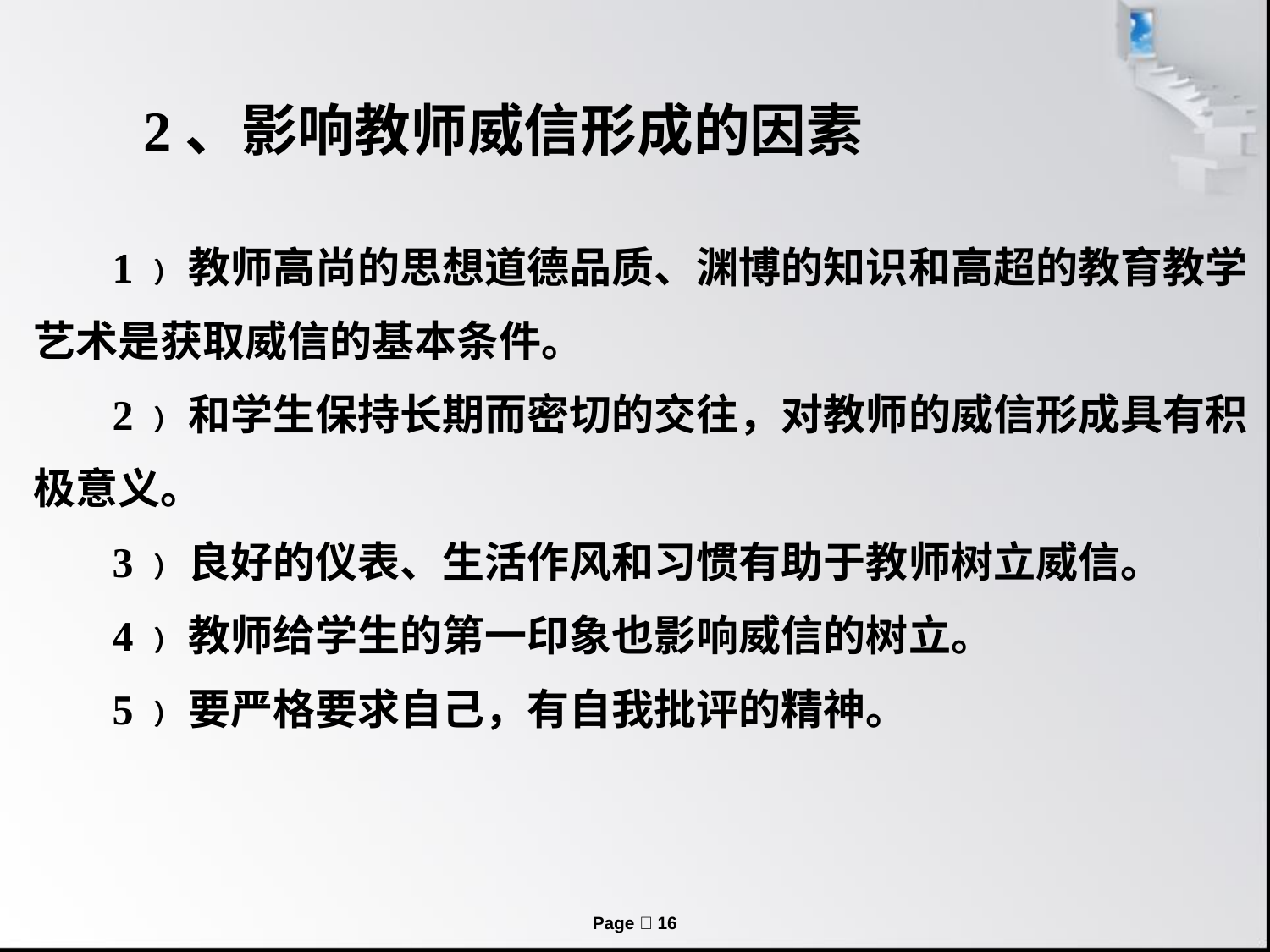

2、影响教师威信形成的因素
1 ） 教师高尚的思想道德品质、渊博的知识和高超的教育教学艺术是获取威信的基本条件。
2 ） 和学生保持长期而密切的交往，对教师的威信形成具有积极意义。
3 ） 良好的仪表、生活作风和习惯有助于教师树立威信。
4 ） 教师给学生的第一印象也影响威信的树立。
5 ） 要严格要求自己，有自我批评的精神。